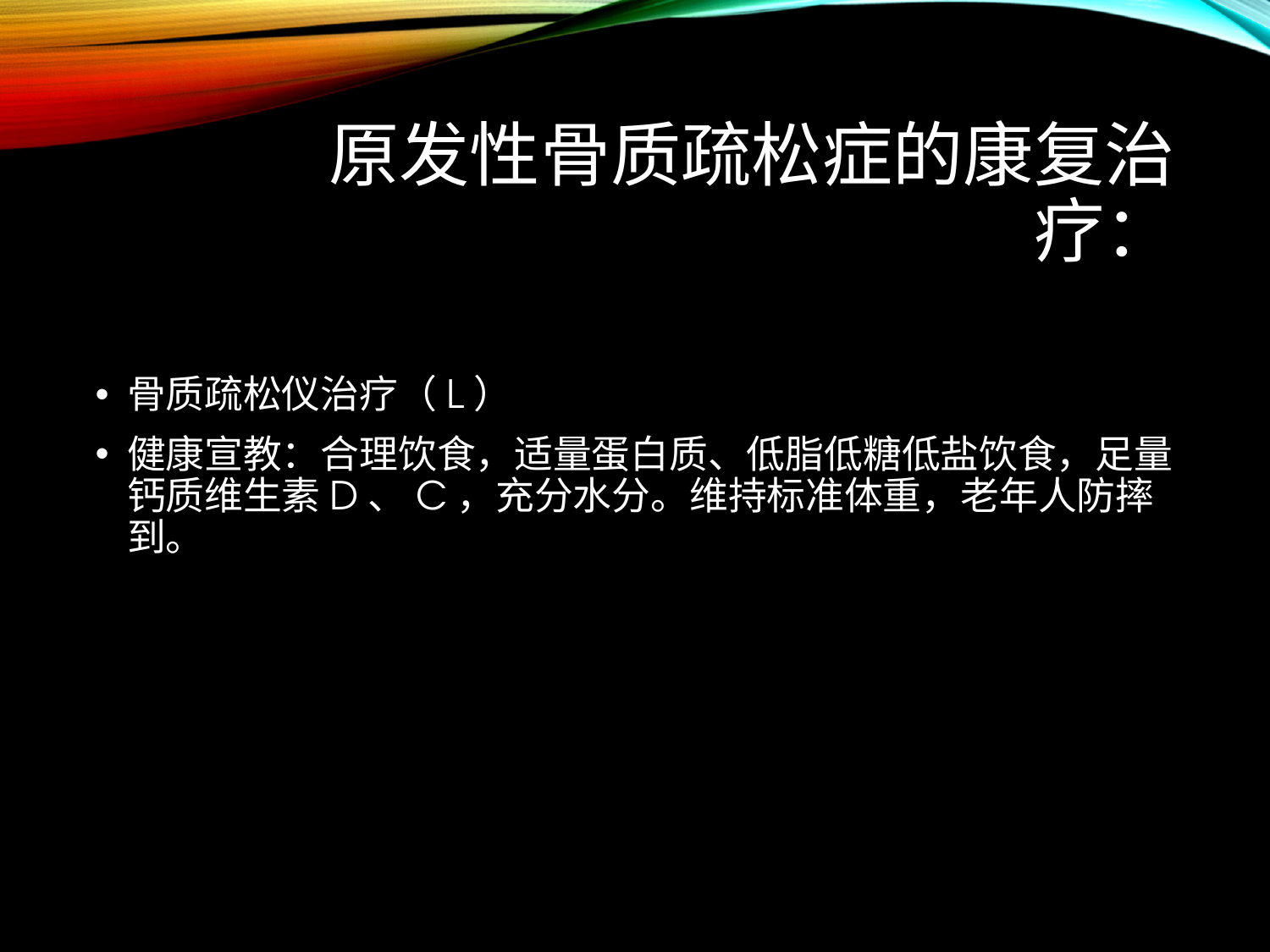

# 原发性骨质疏松症的康复治疗：

骨质疏松仪治疗（L）
健康宣教：合理饮食，适量蛋白质、低脂低糖低盐饮食，足量钙质维生素D、C，充分水分。维持标准体重，老年人防摔到。